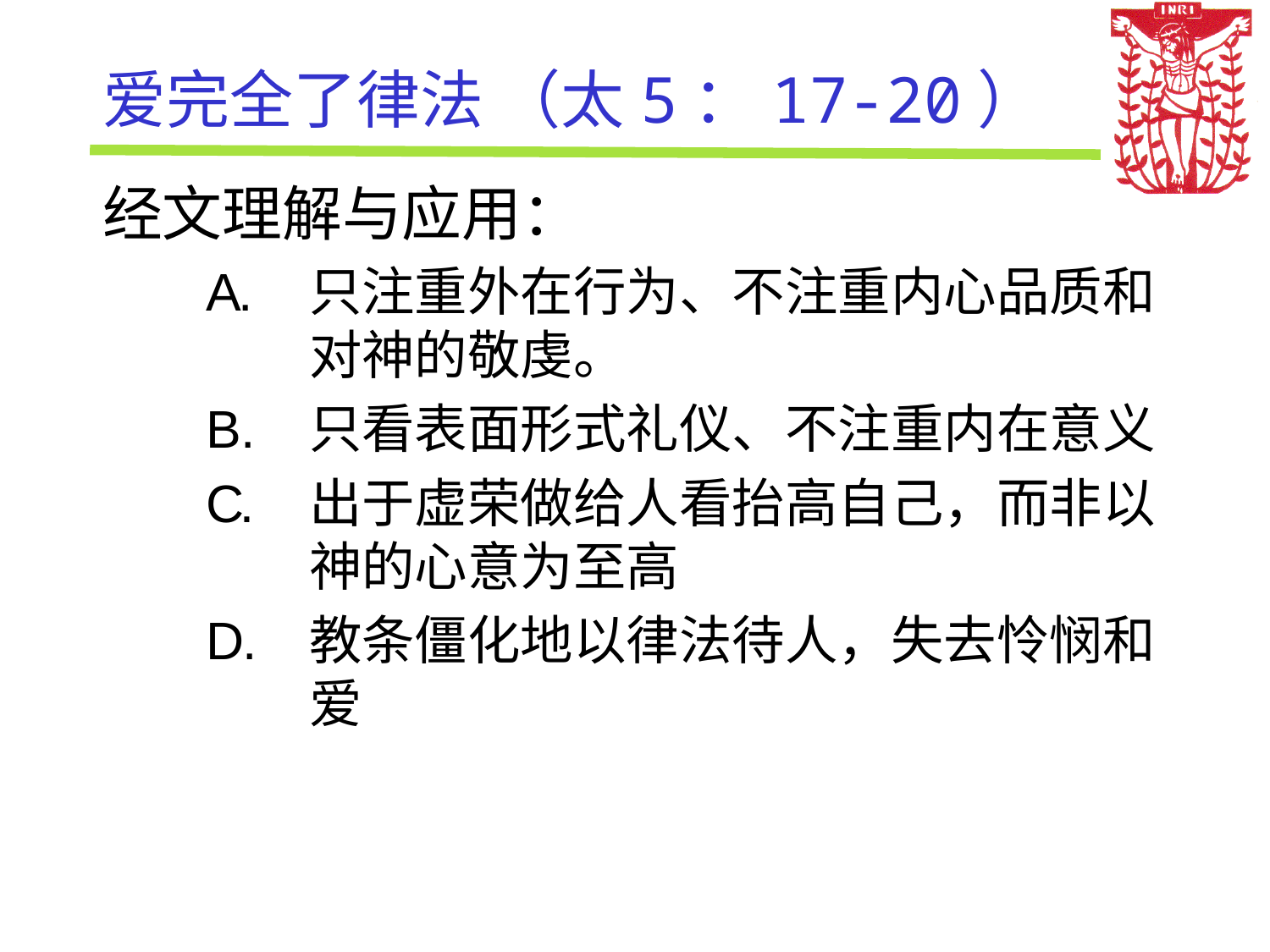

# 爱完全了律法 （太5：17-20）
经文理解与应用：
只注重外在行为、不注重内心品质和对神的敬虔。
只看表面形式礼仪、不注重内在意义
出于虚荣做给人看抬高自己，而非以神的心意为至高
教条僵化地以律法待人，失去怜悯和爱